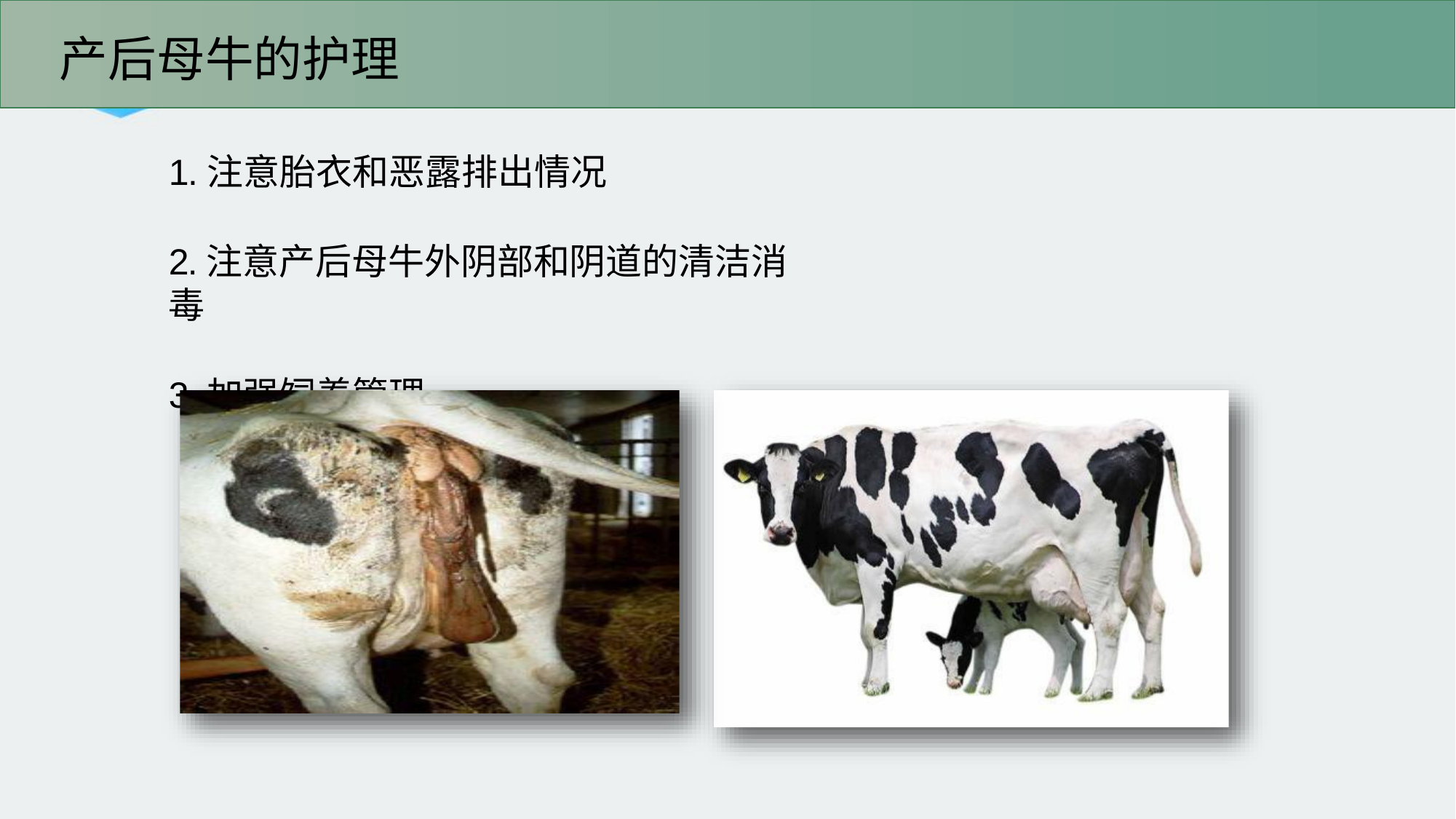

# 产后母牛的护理
1.注意胎衣和恶露排出情况

2.注意产后母牛外阴部和阴道的清洁消毒

3.加强饲养管理